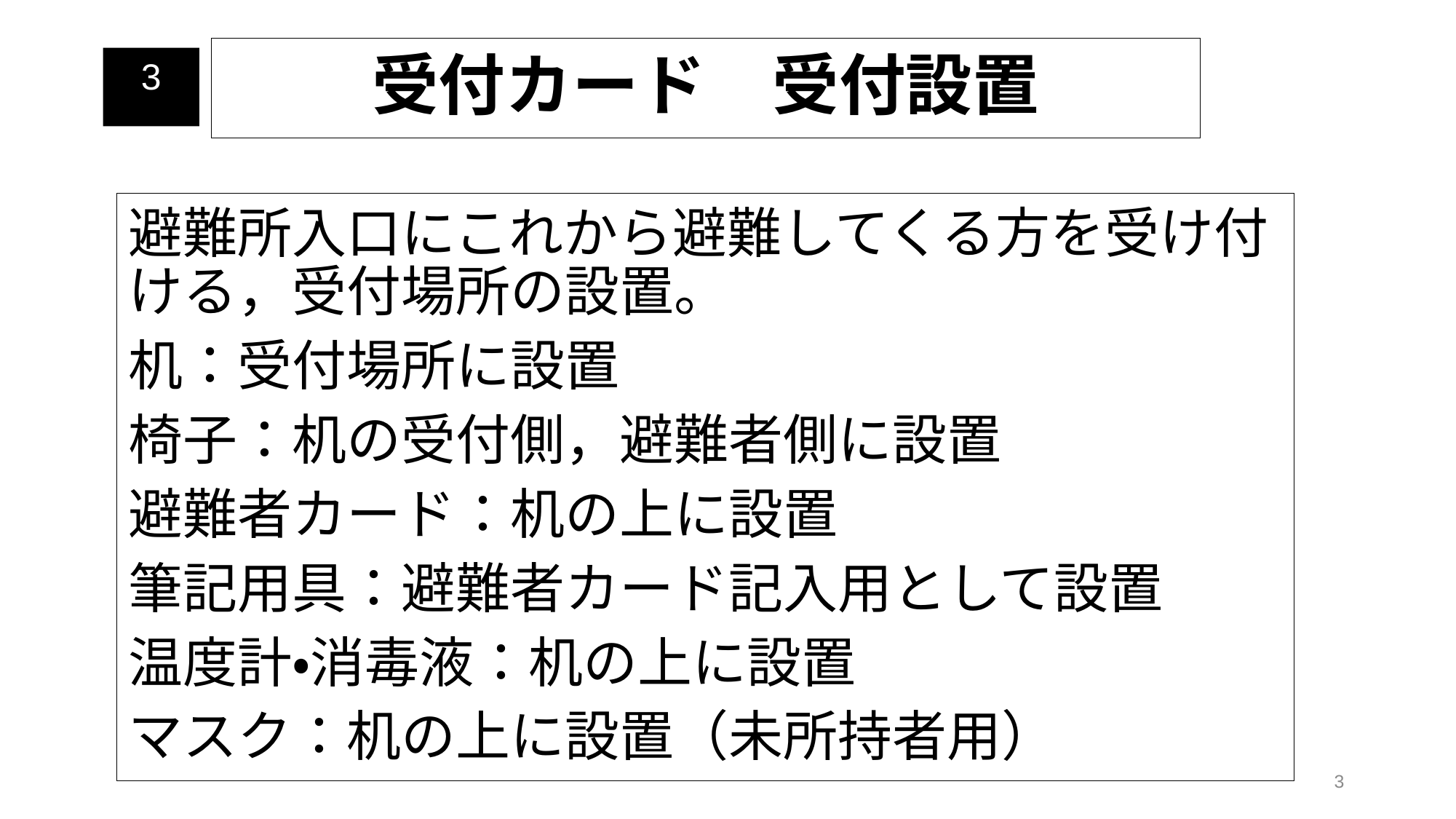

受付カード　受付設置
3
避難所入口にこれから避難してくる方を受け付ける，受付場所の設置。
机：受付場所に設置
椅子：机の受付側，避難者側に設置
避難者カード：机の上に設置
筆記用具：避難者カード記入用として設置
温度計・消毒液：机の上に設置
マスク：机の上に設置（未所持者用）

3